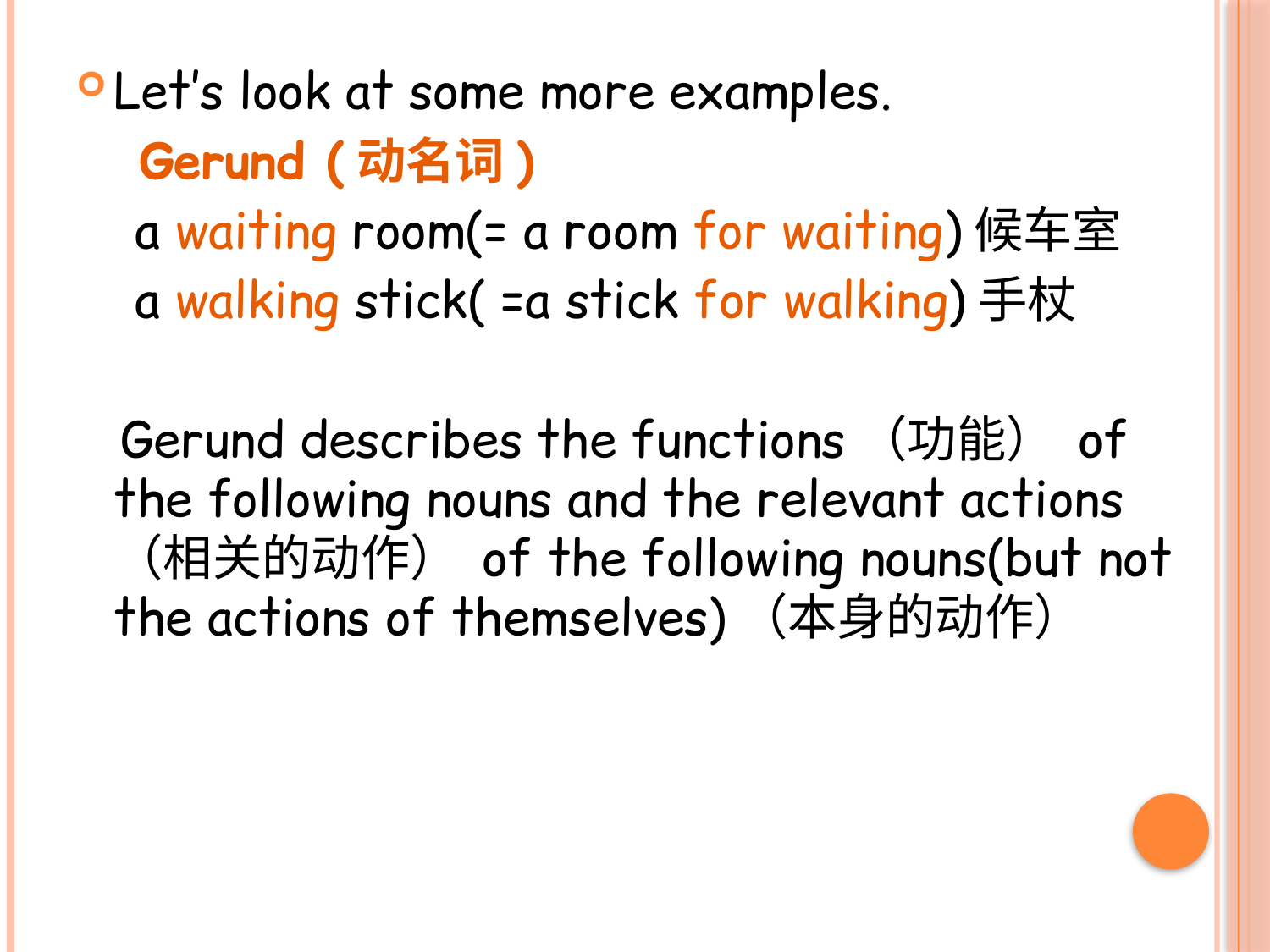

Let’s look at some more examples.
   Gerund (动名词)
    a waiting room(= a room for waiting)候车室
    a walking stick( =a stick for walking)手杖

   Gerund describes the functions（功能） of the following nouns and the relevant actions （相关的动作） of the following nouns(but not the actions of themselves)（本身的动作）